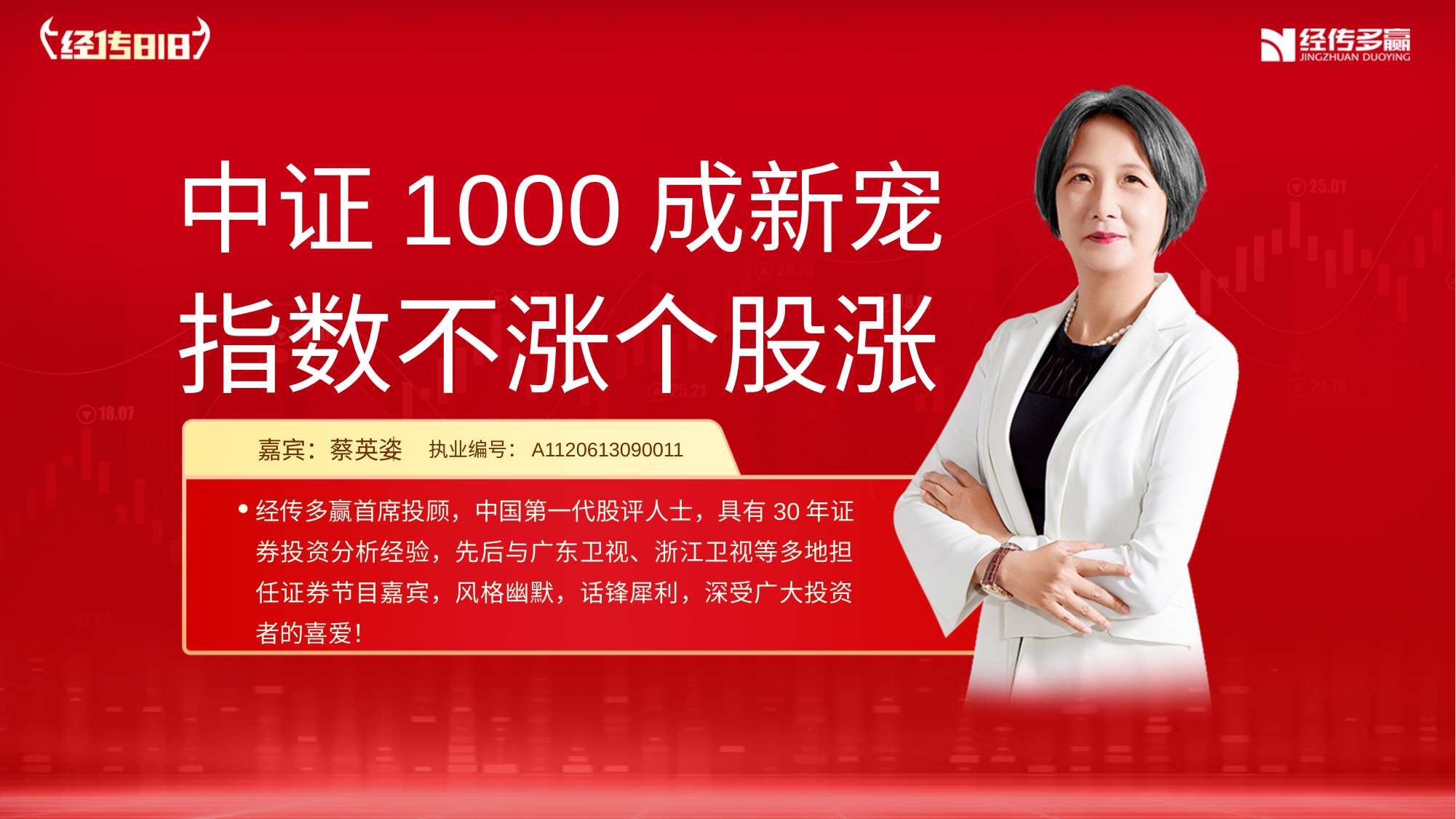

中证1000成新宠
指数不涨个股涨
嘉宾：蔡英姿
执业编号：A1120613090011
经传多赢首席投顾，中国第一代股评人士，具有30年证券投资分析经验，先后与广东卫视、浙江卫视等多地担任证券节目嘉宾，风格幽默，话锋犀利，深受广大投资者的喜爱！